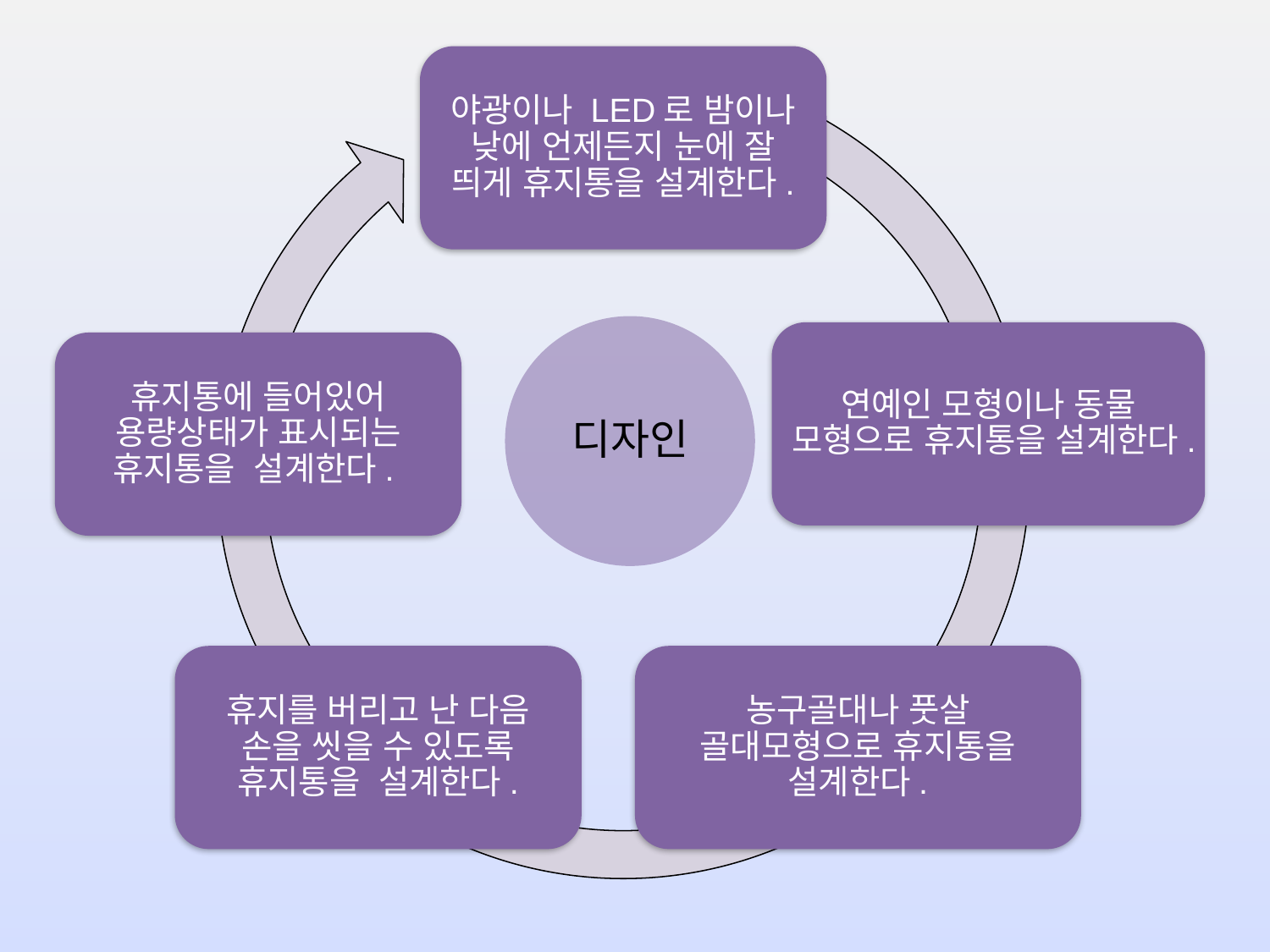

야광이나 LED로 밤이나 낮에 언제든지 눈에 잘 띄게 휴지통을 설계한다.
디자인
연예인 모형이나 동물 모형으로 휴지통을 설계한다.
휴지통에 들어있어 용량상태가 표시되는 휴지통을  설계한다.
휴지를 버리고 난 다음 손을 씻을 수 있도록 휴지통을  설계한다.
농구골대나 풋살 골대모형으로 휴지통을 설계한다.